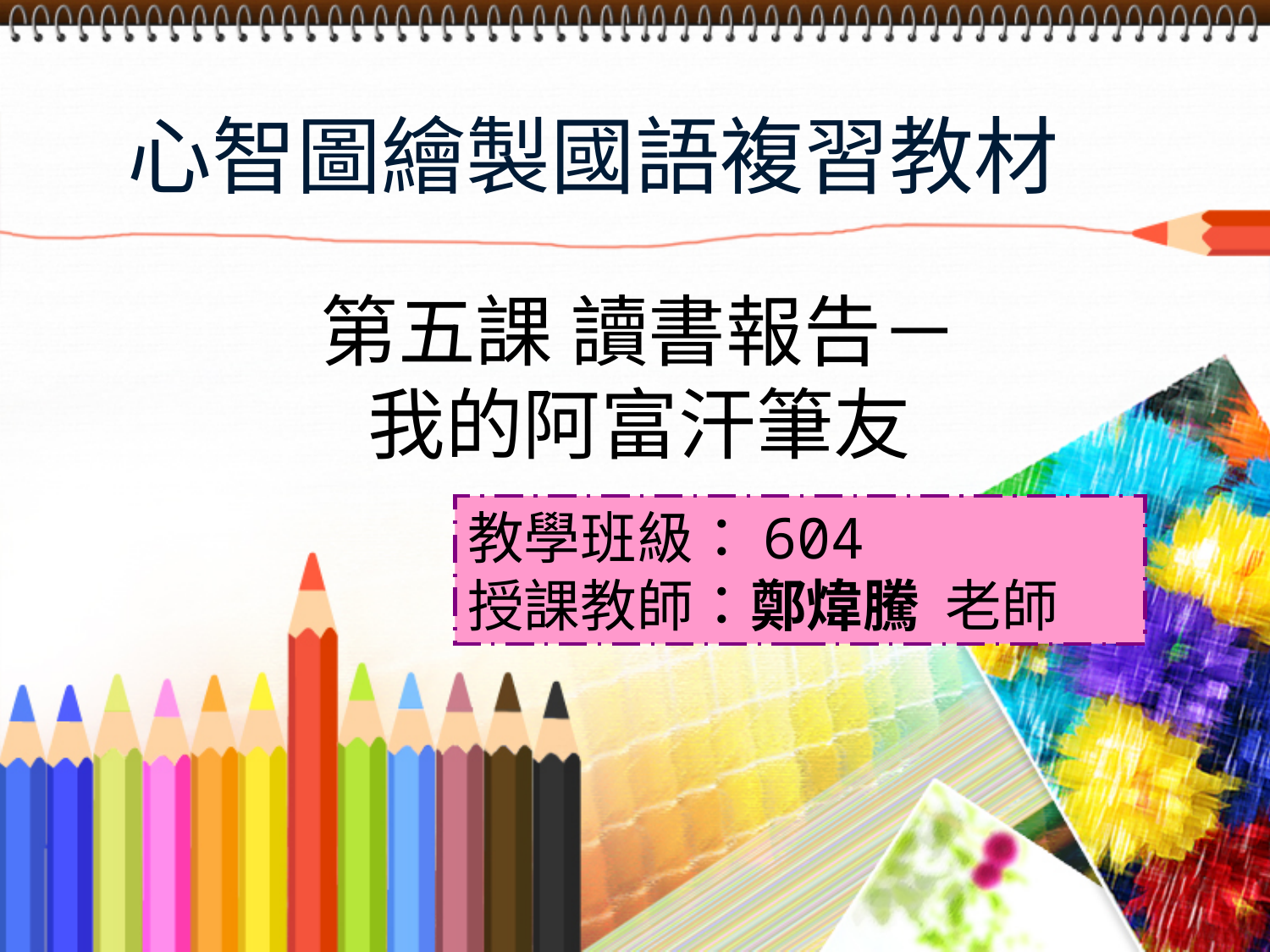

心智圖繪製國語複習教材
第五課 讀書報告－
我的阿富汗筆友

教學班級：604
授課教師：鄭煒騰  老師